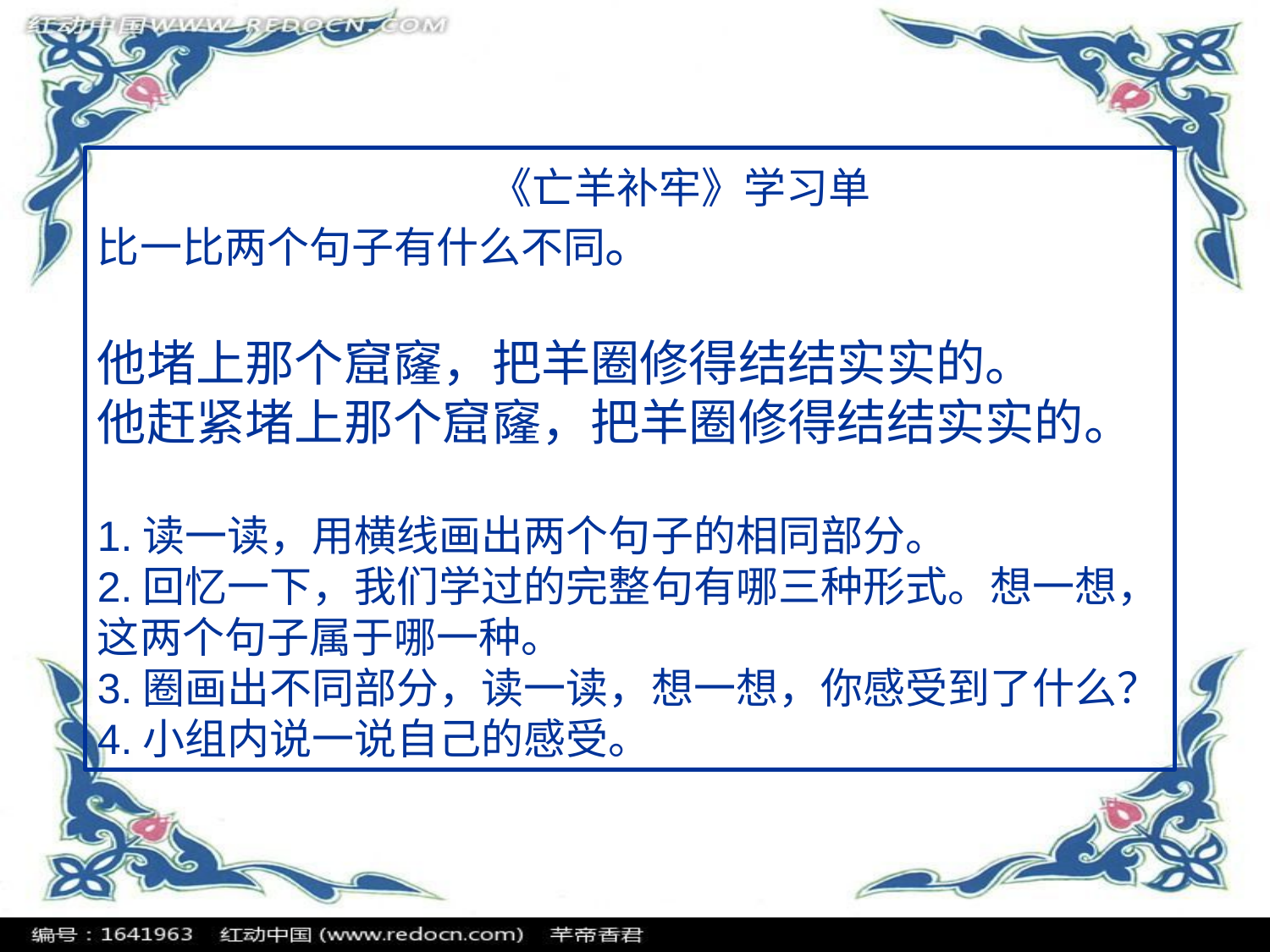

《亡羊补牢》学习单
比一比两个句子有什么不同。

他堵上那个窟窿，把羊圈修得结结实实的。
他赶紧堵上那个窟窿，把羊圈修得结结实实的。

1.读一读，用横线画出两个句子的相同部分。
2.回忆一下，我们学过的完整句有哪三种形式。想一想，这两个句子属于哪一种。
3.圈画出不同部分，读一读，想一想，你感受到了什么？
4.小组内说一说自己的感受。